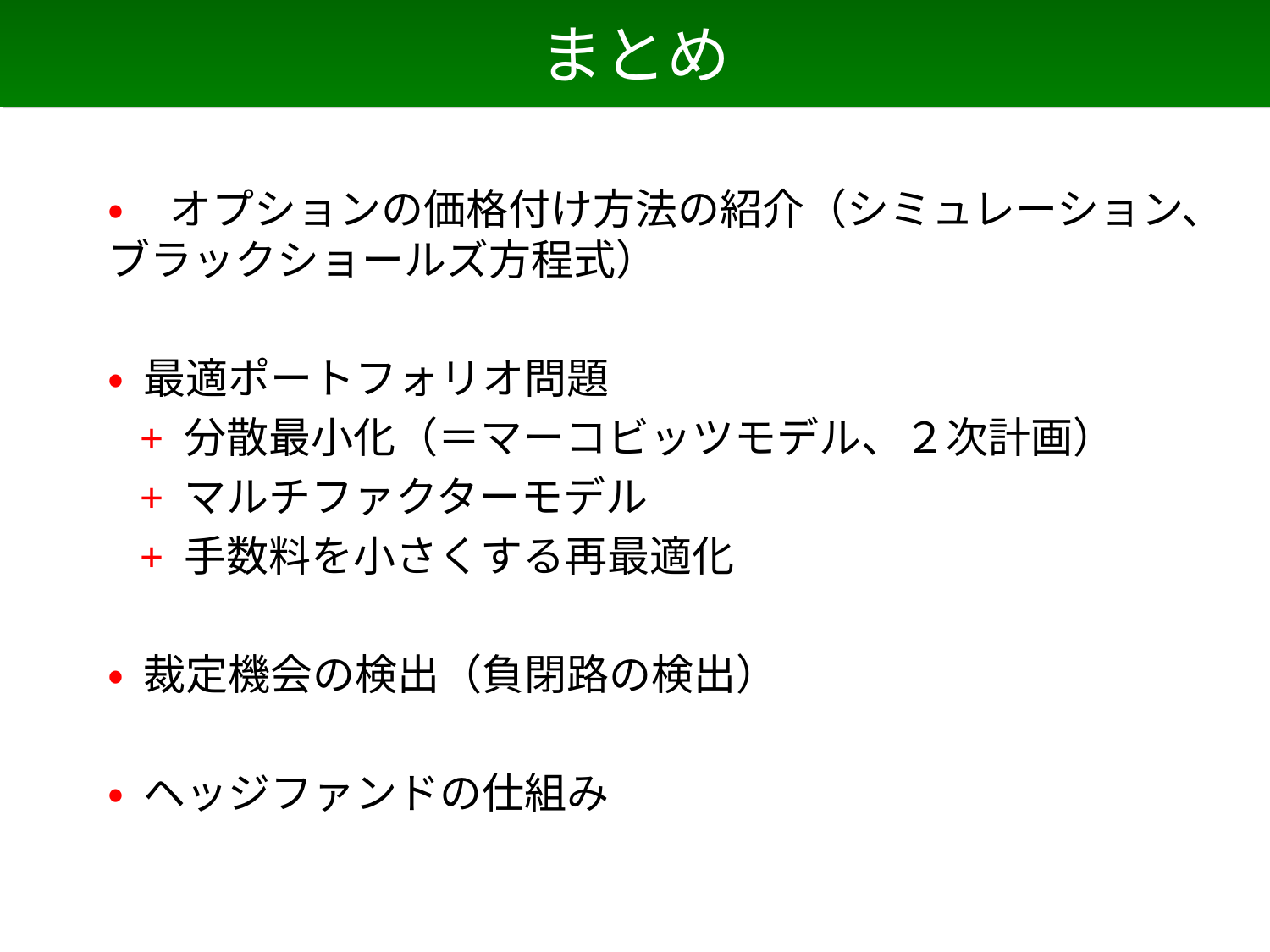

# まとめ
• オプションの価格付け方法の紹介（シミュレーション、ブラックショールズ方程式）

• 最適ポートフォリオ問題
   + 分散最小化（＝マーコビッツモデル、２次計画）
   + マルチファクターモデル
   + 手数料を小さくする再最適化

• 裁定機会の検出（負閉路の検出）

• ヘッジファンドの仕組み